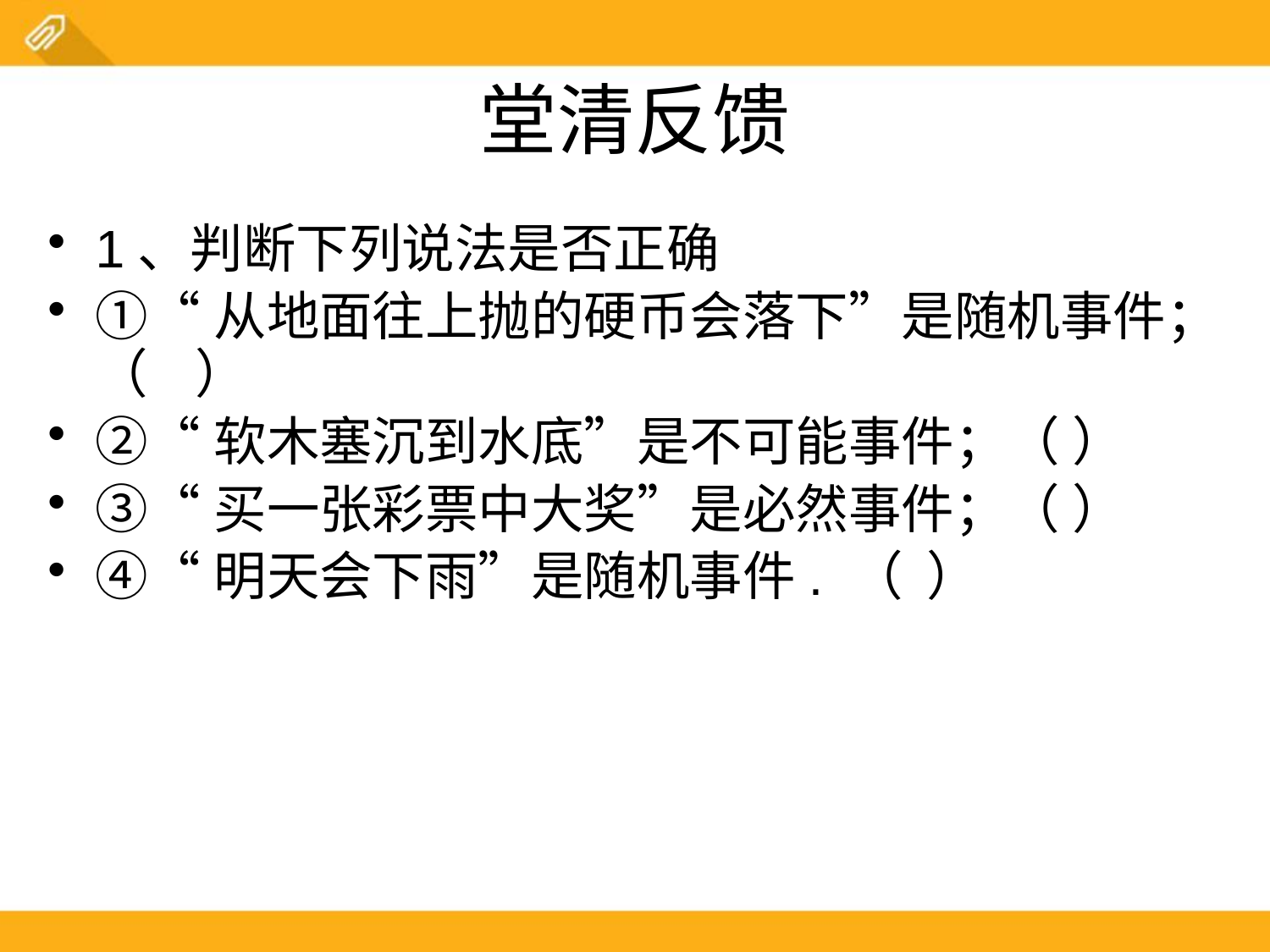

# 堂清反馈
1、判断下列说法是否正确
①“从地面往上抛的硬币会落下”是随机事件；（    ）
②“软木塞沉到水底”是不可能事件；（ ）
③“买一张彩票中大奖”是必然事件；（ ）
④“明天会下雨”是随机事件. （  ）